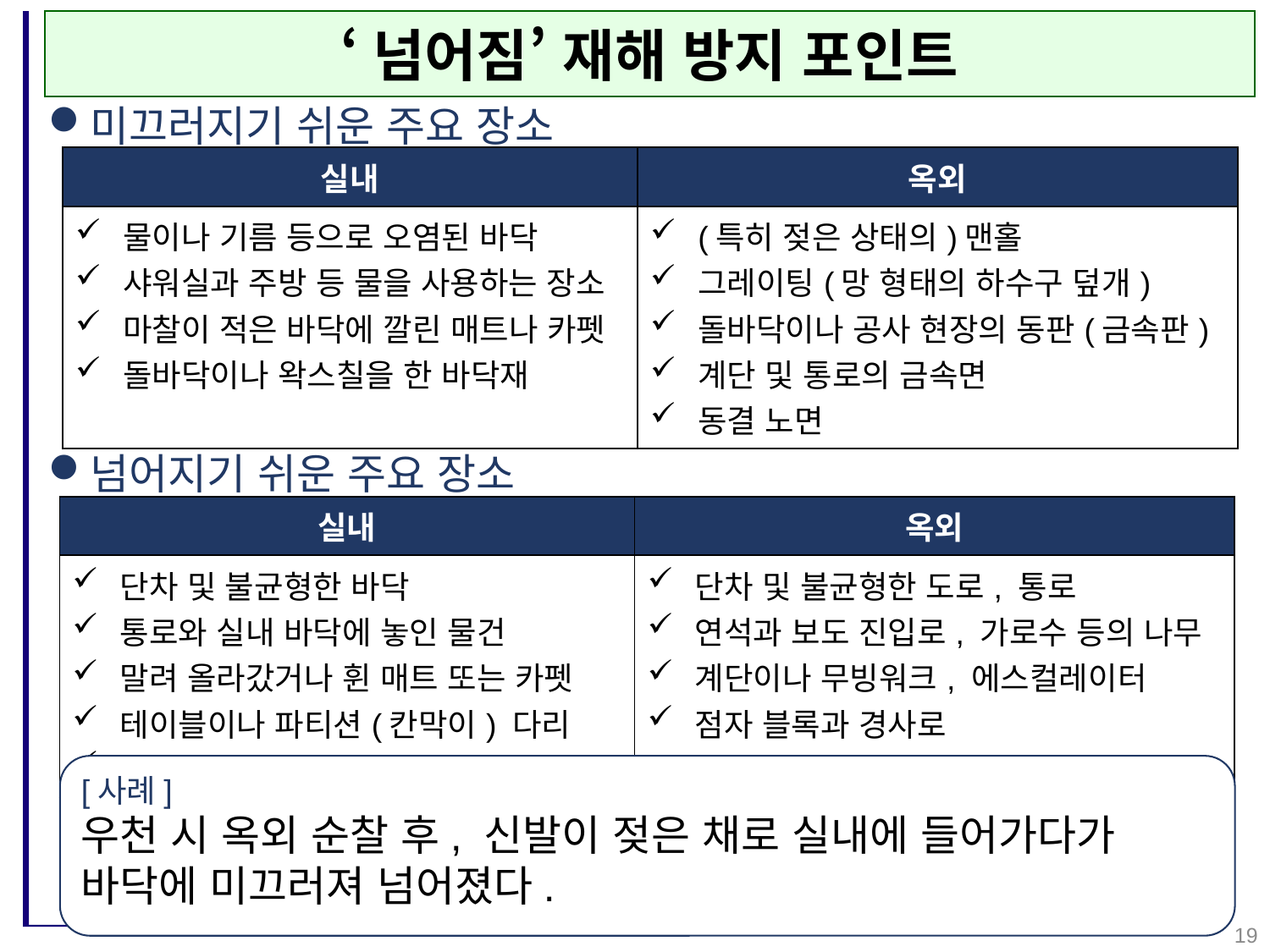

‘넘어짐’ 재해 방지 포인트
미끄러지기 쉬운 주요 장소

넘어지기 쉬운 주요 장소
| 실내 | 옥외 |
| --- | --- |
| 물이나 기름 등으로 오염된 바닥 샤워실과 주방 등 물을 사용하는 장소 마찰이 적은 바닥에 깔린 매트나 카펫 돌바닥이나 왁스칠을 한 바닥재 | (특히 젖은 상태의)맨홀 그레이팅(망 형태의 하수구 덮개) 돌바닥이나 공사 현장의 동판(금속판) 계단 및 통로의 금속면 동결 노면 |
| 실내 | 옥외 |
| --- | --- |
| 단차 및 불균형한 바닥 통로와 실내 바닥에 놓인 물건 말려 올라갔거나 휜 매트 또는 카펫 테이블이나 파티션(칸막이) 다리 아무렇게나 놓인 코드류 | 단차 및 불균형한 도로, 통로 연석과 보도 진입로, 가로수 등의 나무 계단이나 무빙워크, 에스컬레이터 점자 블록과 경사로 |
[사례]
우천 시 옥외 순찰 후, 신발이 젖은 채로 실내에 들어가다가 바닥에 미끄러져 넘어졌다.
19